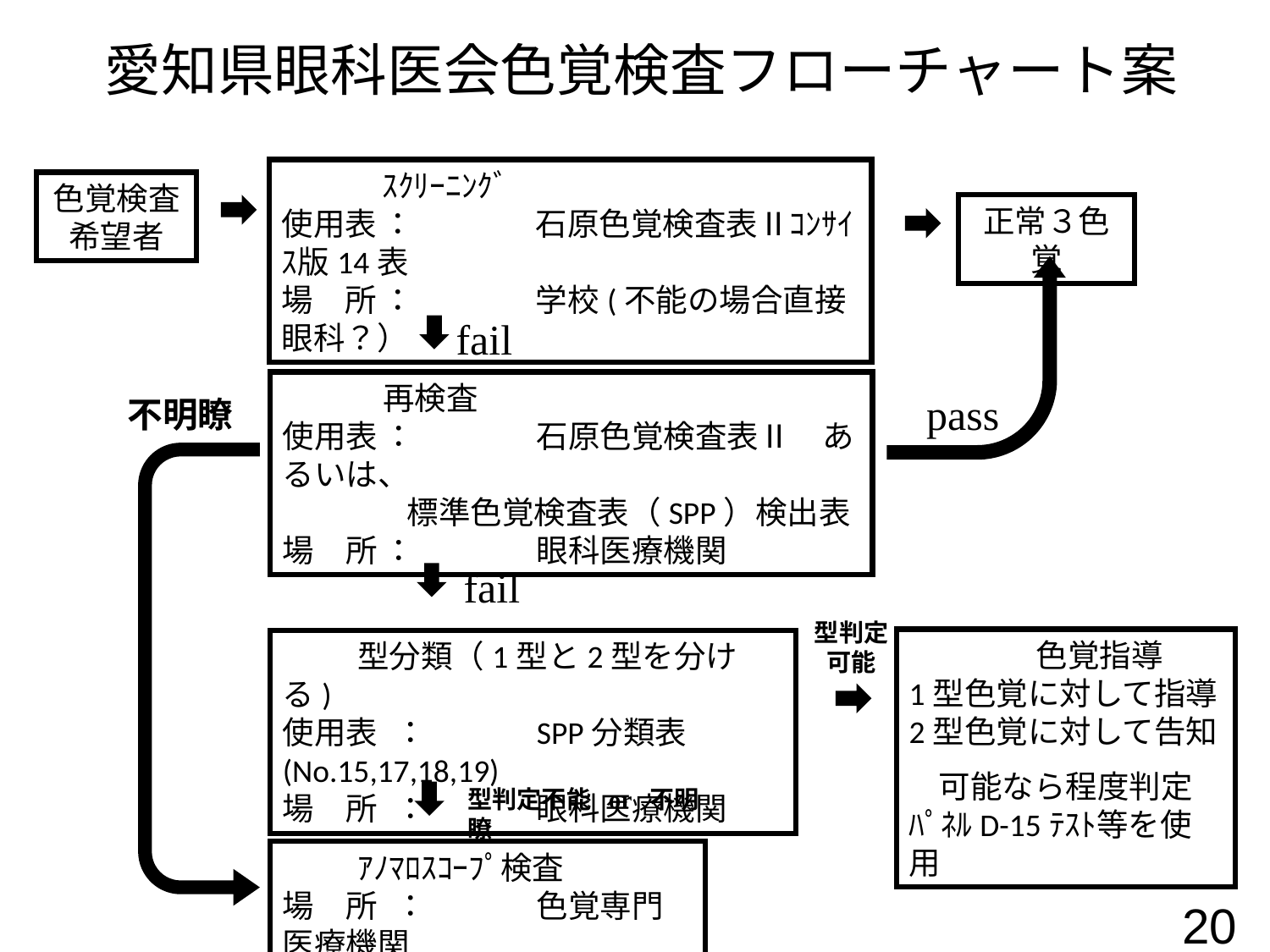

愛知県眼科医会色覚検査フローチャート案
pass
	ｽｸﾘｰﾆﾝｸﾞ
使用表	：	石原色覚検査表Ⅱｺﾝｻｲｽ版14表
場　所	：	学校(不能の場合直接眼科？）
色覚検査
希望者

正常３色覚

fail

	再検査
使用表	：	石原色覚検査表Ⅱ　あるいは、
		標準色覚検査表（SPP）検出表
場　所	：	眼科医療機関
pass
不明瞭
fail

型判定
可能

	色覚指導
1型色覚に対して指導
2型色覚に対して告知

可能なら程度判定
ﾊﾟﾈﾙD-15ﾃｽﾄ等を使用
	型分類（1型と2型を分ける)
使用表	：	SPP分類表(No.15,17,18,19)
場　所	：	眼科医療機関

型判定不能  or  不明瞭

	ｱﾉﾏﾛｽｺｰﾌﾟ検査
場　所	：	色覚専門医療機関
20